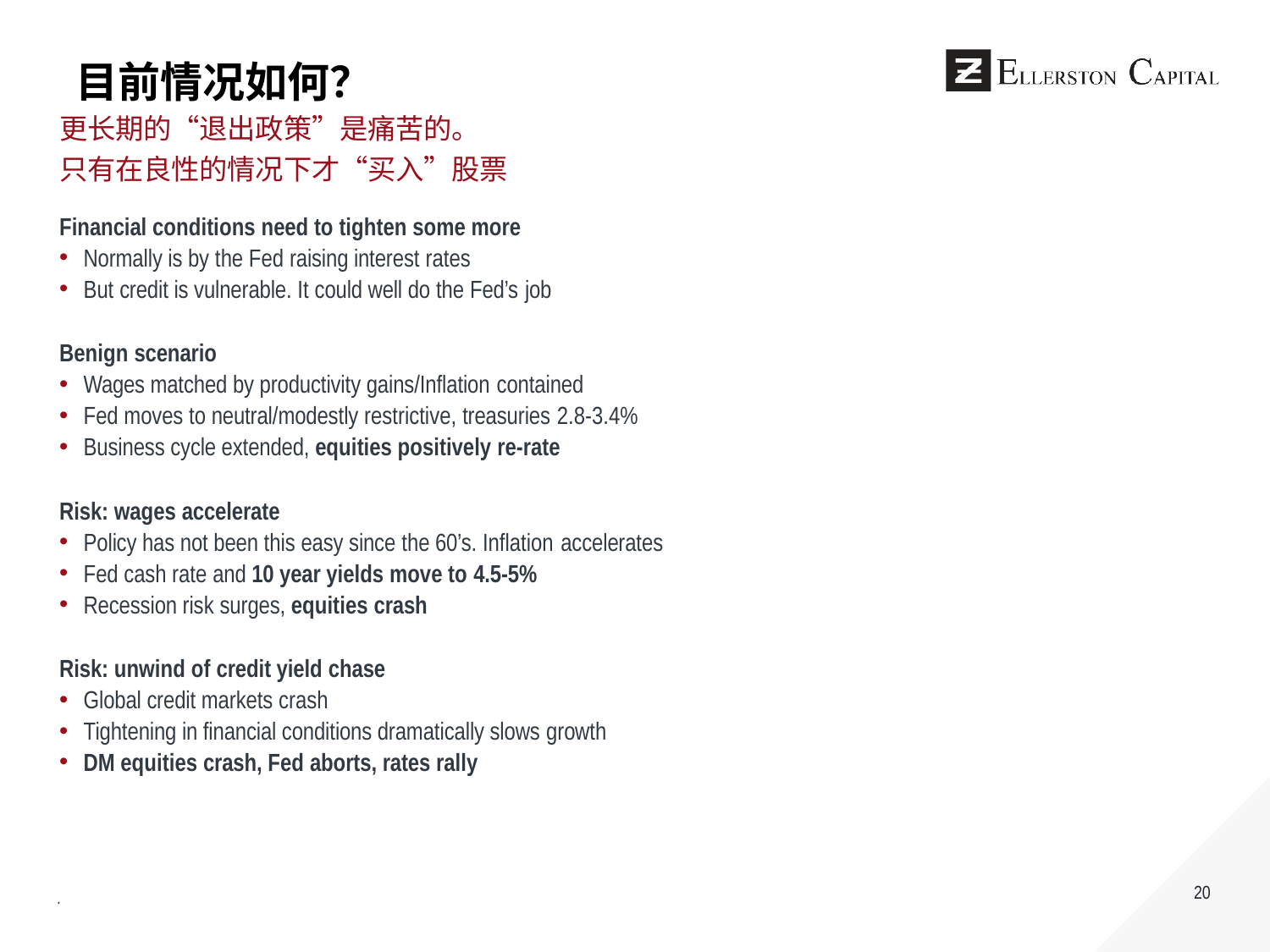

目前情况如何？

更长期的“退出政策”是痛苦的。
只有在良性的情况下才“买入”股票
Financial conditions need to tighten some more
Normally is by the Fed raising interest rates
But credit is vulnerable. It could well do the Fed’s job

Benign scenario
Wages matched by productivity gains/Inflation contained
Fed moves to neutral/modestly restrictive, treasuries 2.8-3.4%
Business cycle extended, equities positively re-rate

Risk: wages accelerate
Policy has not been this easy since the 60’s. Inflation accelerates
Fed cash rate and 10 year yields move to 4.5-5%
Recession risk surges, equities crash

Risk: unwind of credit yield chase
Global credit markets crash
Tightening in financial conditions dramatically slows growth
DM equities crash, Fed aborts, rates rally
20
.